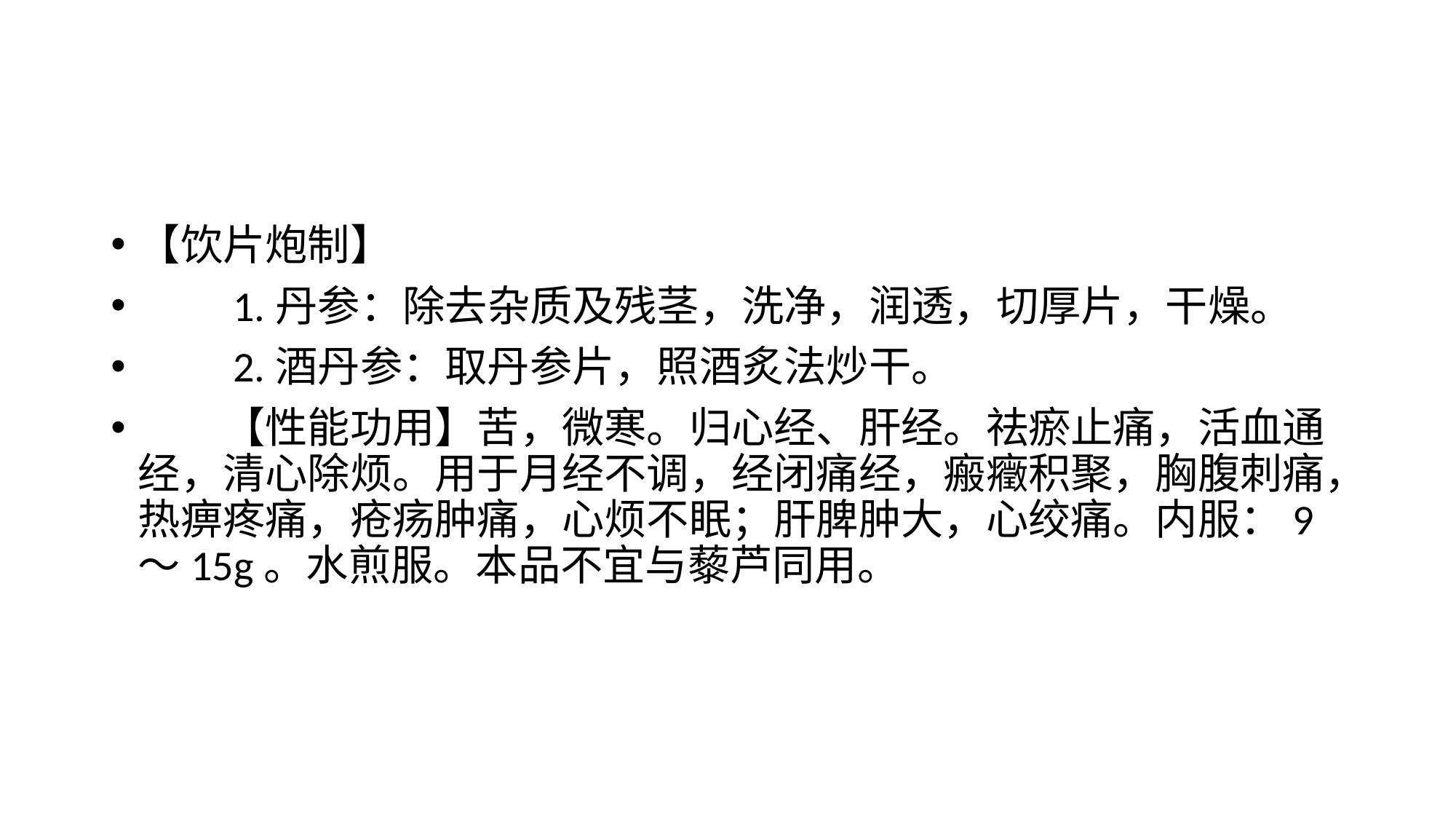

#
【饮片炮制】
　　1.丹参：除去杂质及残茎，洗净，润透，切厚片，干燥。
　　2.酒丹参：取丹参片，照酒炙法炒干。
　　【性能功用】苦，微寒。归心经、肝经。祛瘀止痛，活血通经，清心除烦。用于月经不调，经闭痛经，瘢癥积聚，胸腹刺痛，热痹疼痛，疮疡肿痛，心烦不眠；肝脾肿大，心绞痛。内服：9～15g。水煎服。本品不宜与藜芦同用。